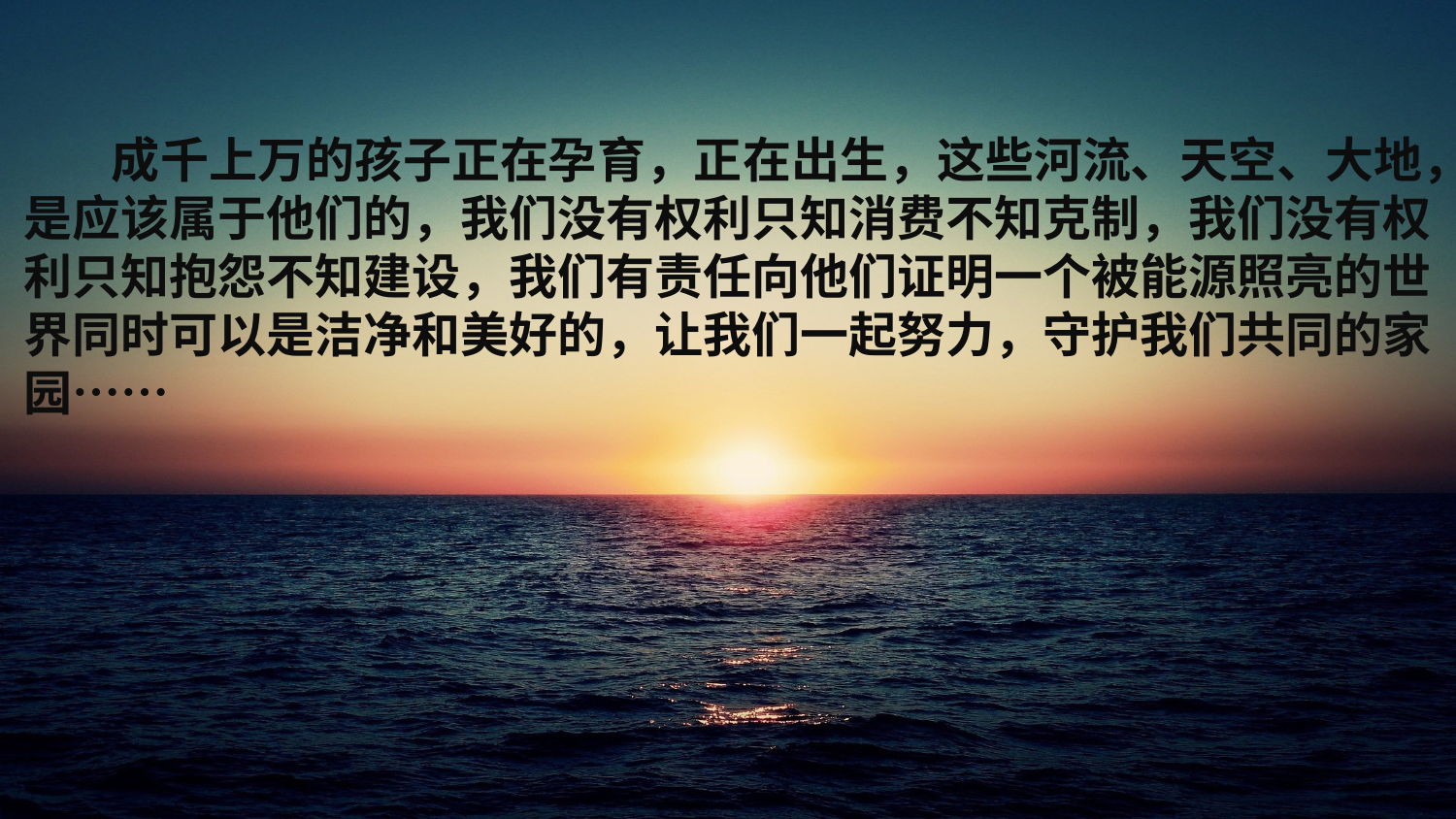

成千上万的孩子正在孕育，正在出生，这些河流、天空、大地，
是应该属于他们的，我们没有权利只知消费不知克制，我们没有权
利只知抱怨不知建设，我们有责任向他们证明一个被能源照亮的世
界同时可以是洁净和美好的，让我们一起努力，守护我们共同的家
园……